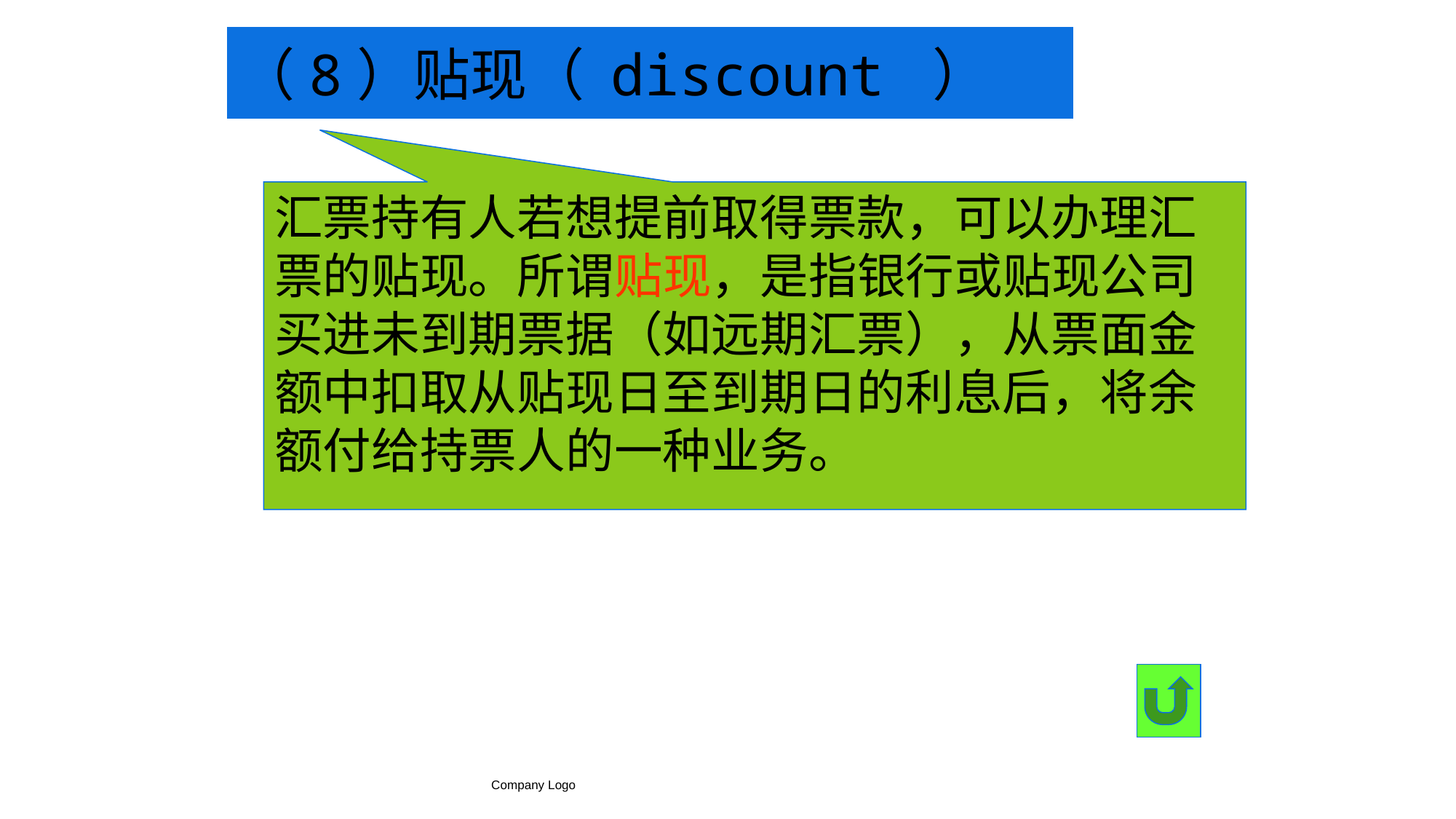

（8）贴现（ discount ）
汇票持有人若想提前取得票款，可以办理汇票的贴现。所谓贴现，是指银行或贴现公司买进未到期票据（如远期汇票），从票面金额中扣取从贴现日至到期日的利息后，将余额付给持票人的一种业务。

Company Logo